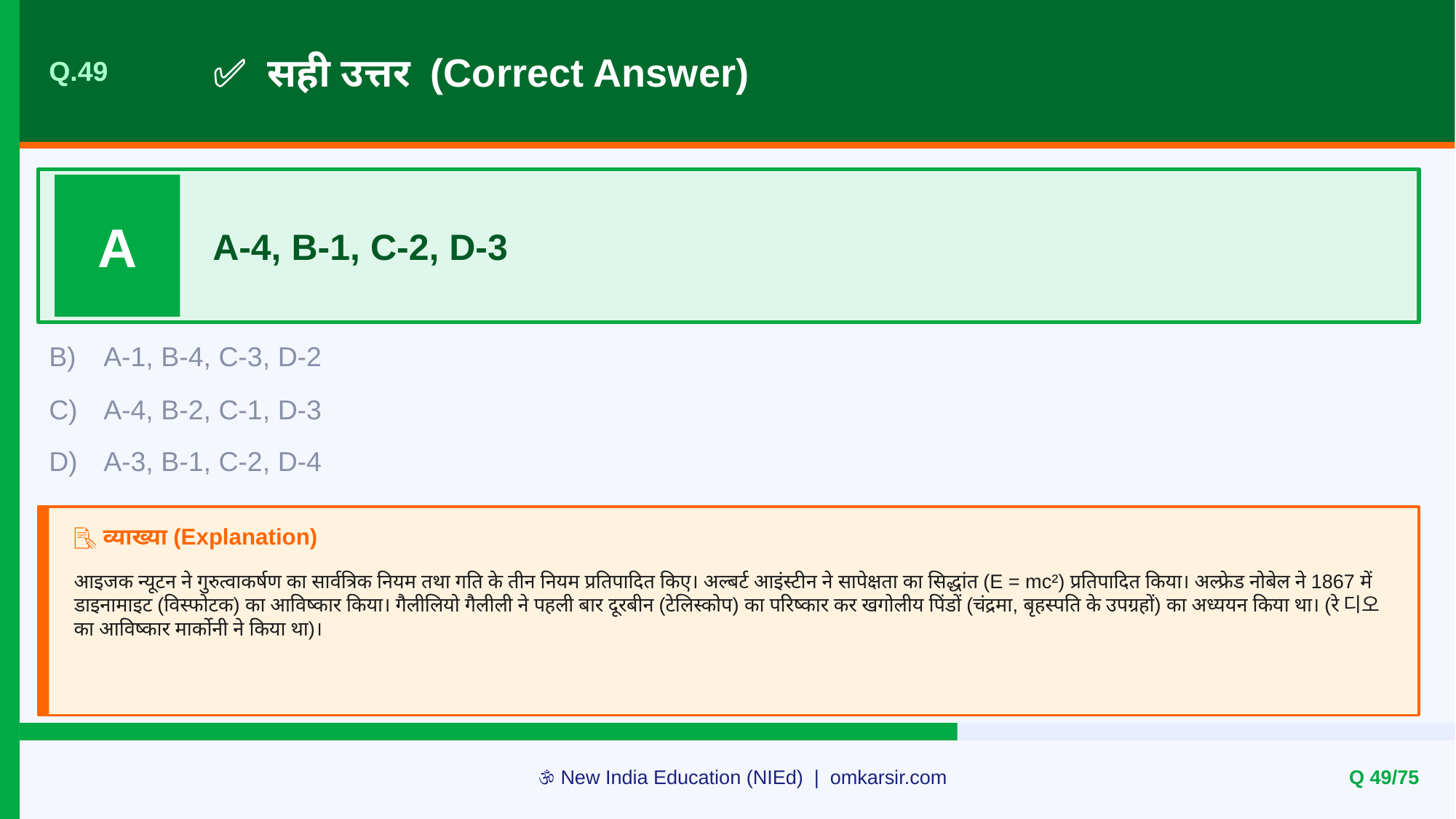

✅  सही उत्तर  (Correct Answer)
Q.49

A
A-4, B-1, C-2, D-3
B)
A-1, B-4, C-3, D-2
C)
A-4, B-2, C-1, D-3
D)
A-3, B-1, C-2, D-4

📝 व्याख्या (Explanation)
आइजक न्यूटन ने गुरुत्वाकर्षण का सार्वत्रिक नियम तथा गति के तीन नियम प्रतिपादित किए। अल्बर्ट आइंस्टीन ने सापेक्षता का सिद्धांत (E = mc²) प्रतिपादित किया। अल्फ्रेड नोबेल ने 1867 में डाइनामाइट (विस्फोटक) का आविष्कार किया। गैलीलियो गैलीली ने पहली बार दूरबीन (टेलिस्कोप) का परिष्कार कर खगोलीय पिंडों (चंद्रमा, बृहस्पति के उपग्रहों) का अध्ययन किया था। (रे디오 का आविष्कार मार्कोनी ने किया था)।

🕉️ New India Education (NIEd)  |  omkarsir.com
Q 49/75